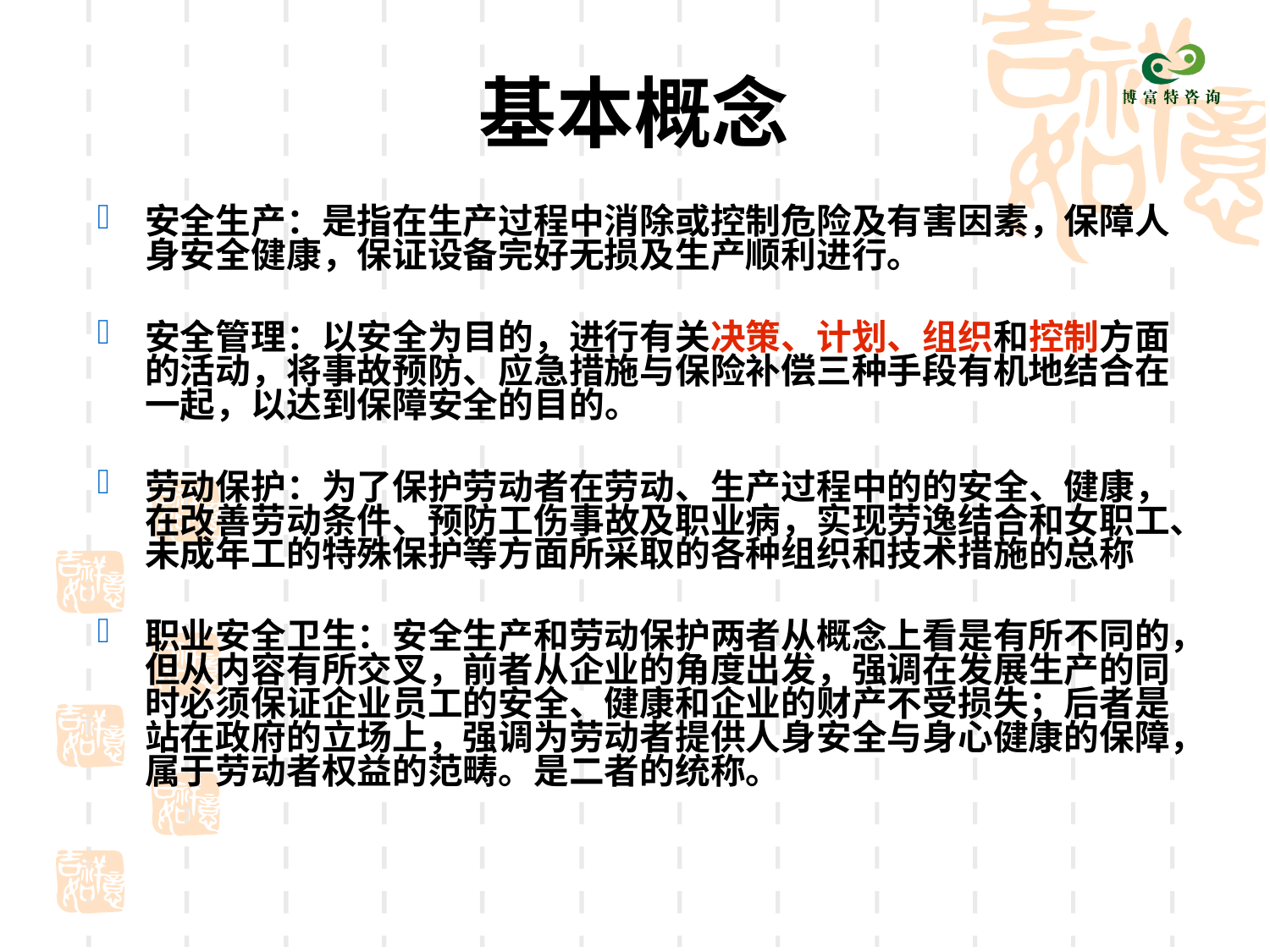

# 基本概念
安全生产：是指在生产过程中消除或控制危险及有害因素，保障人身安全健康，保证设备完好无损及生产顺利进行。

安全管理：以安全为目的，进行有关决策、计划、组织和控制方面的活动，将事故预防、应急措施与保险补偿三种手段有机地结合在一起，以达到保障安全的目的。

劳动保护：为了保护劳动者在劳动、生产过程中的的安全、健康，在改善劳动条件、预防工伤事故及职业病，实现劳逸结合和女职工、未成年工的特殊保护等方面所采取的各种组织和技术措施的总称

职业安全卫生：安全生产和劳动保护两者从概念上看是有所不同的，但从内容有所交叉，前者从企业的角度出发，强调在发展生产的同时必须保证企业员工的安全、健康和企业的财产不受损失；后者是站在政府的立场上，强调为劳动者提供人身安全与身心健康的保障，属于劳动者权益的范畴。是二者的统称。
11